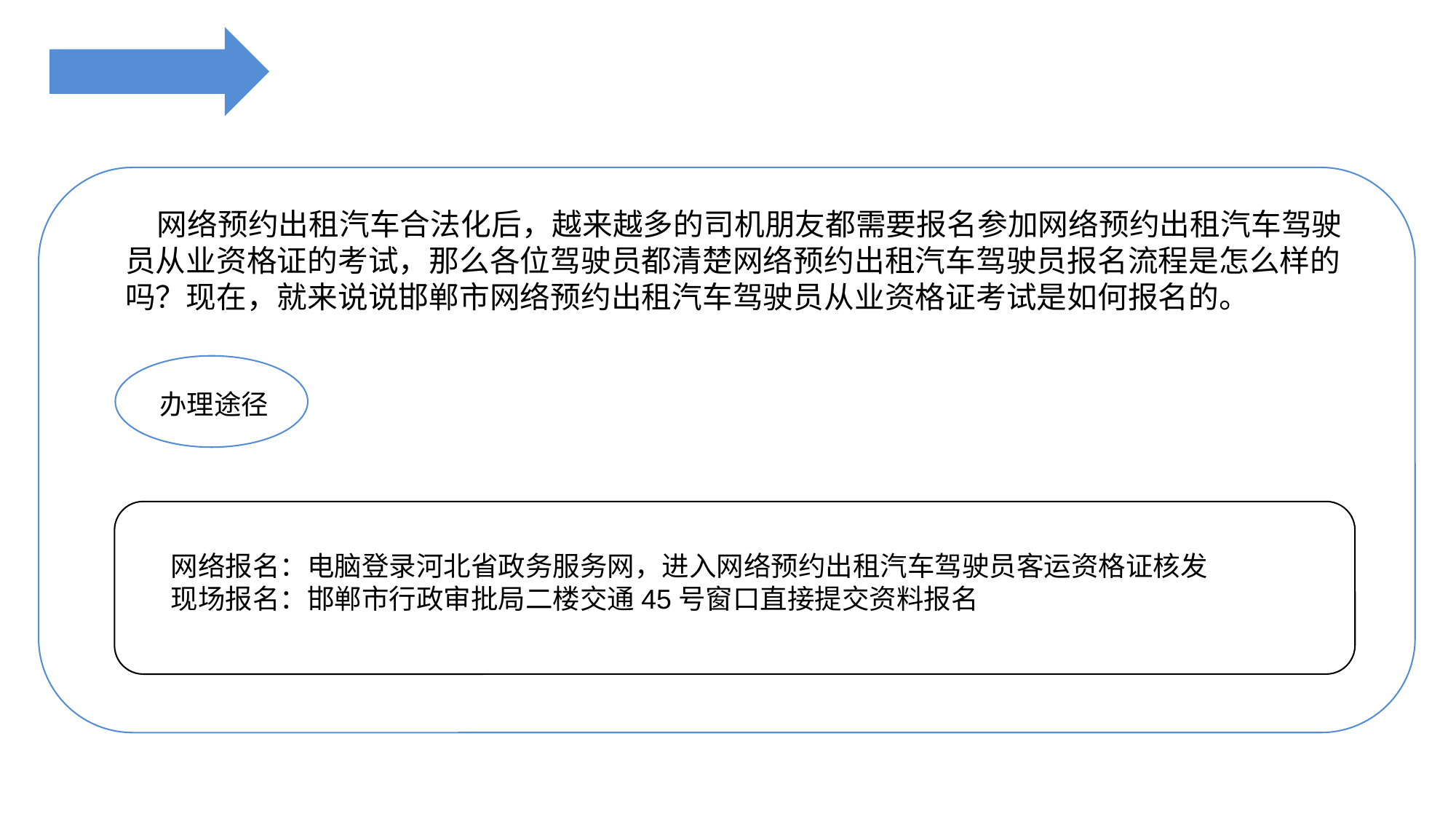

网络预约出租汽车合法化后，越来越多的司机朋友都需要报名参加网络预约出租汽车驾驶员从业资格证的考试，那么各位驾驶员都清楚网络预约出租汽车驾驶员报名流程是怎么样的吗？现在，就来说说邯郸市网络预约出租汽车驾驶员从业资格证考试是如何报名的。

办理途径

网络报名：电脑登录河北省政务服务网，进入网络预约出租汽车驾驶员客运资格证核发
现场报名：邯郸市行政审批局二楼交通45号窗口直接提交资料报名